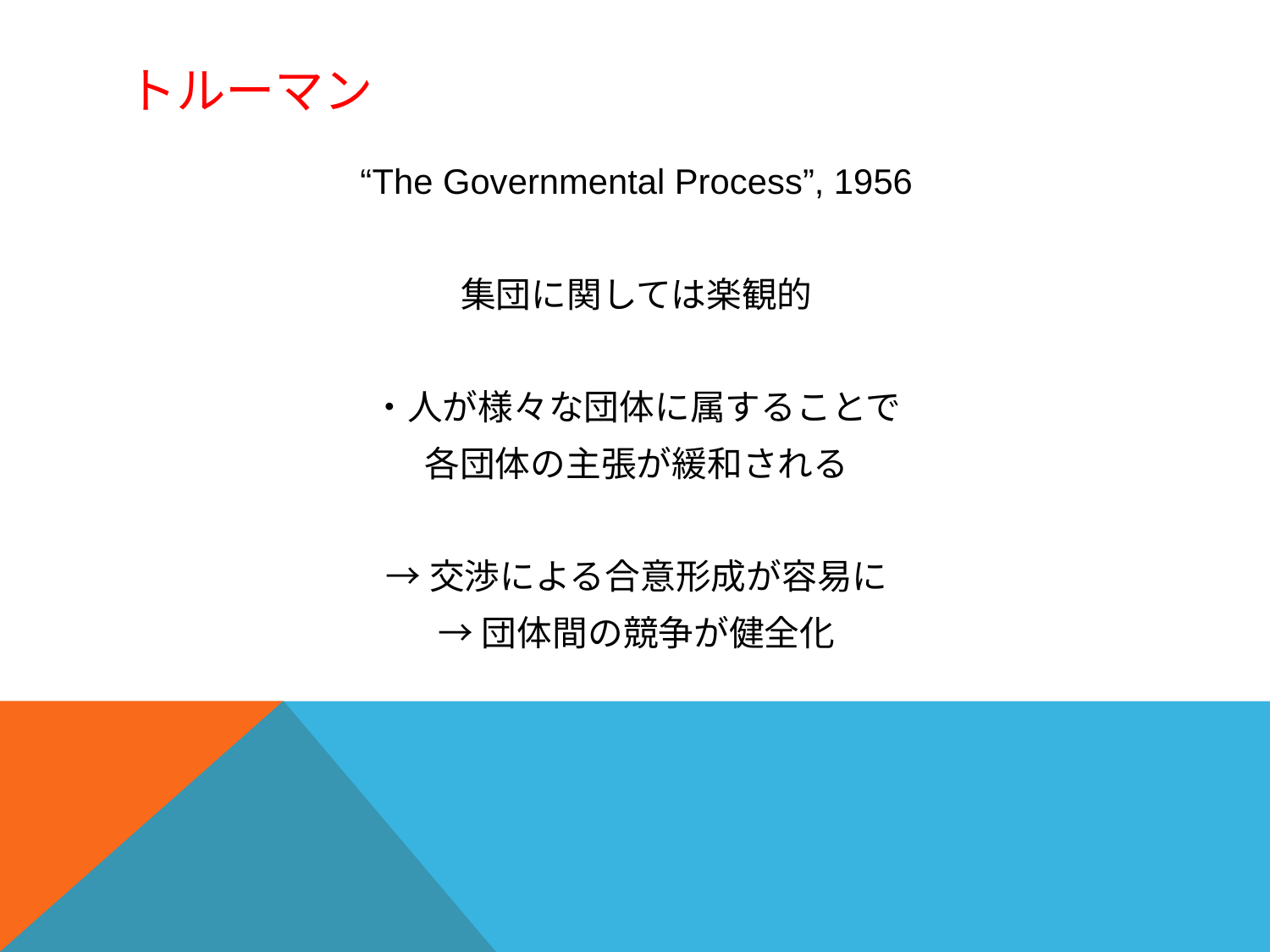

# トルーマン
“The Governmental Process”, 1956

集団に関しては楽観的

・人が様々な団体に属することで
各団体の主張が緩和される

→交渉による合意形成が容易に
→団体間の競争が健全化